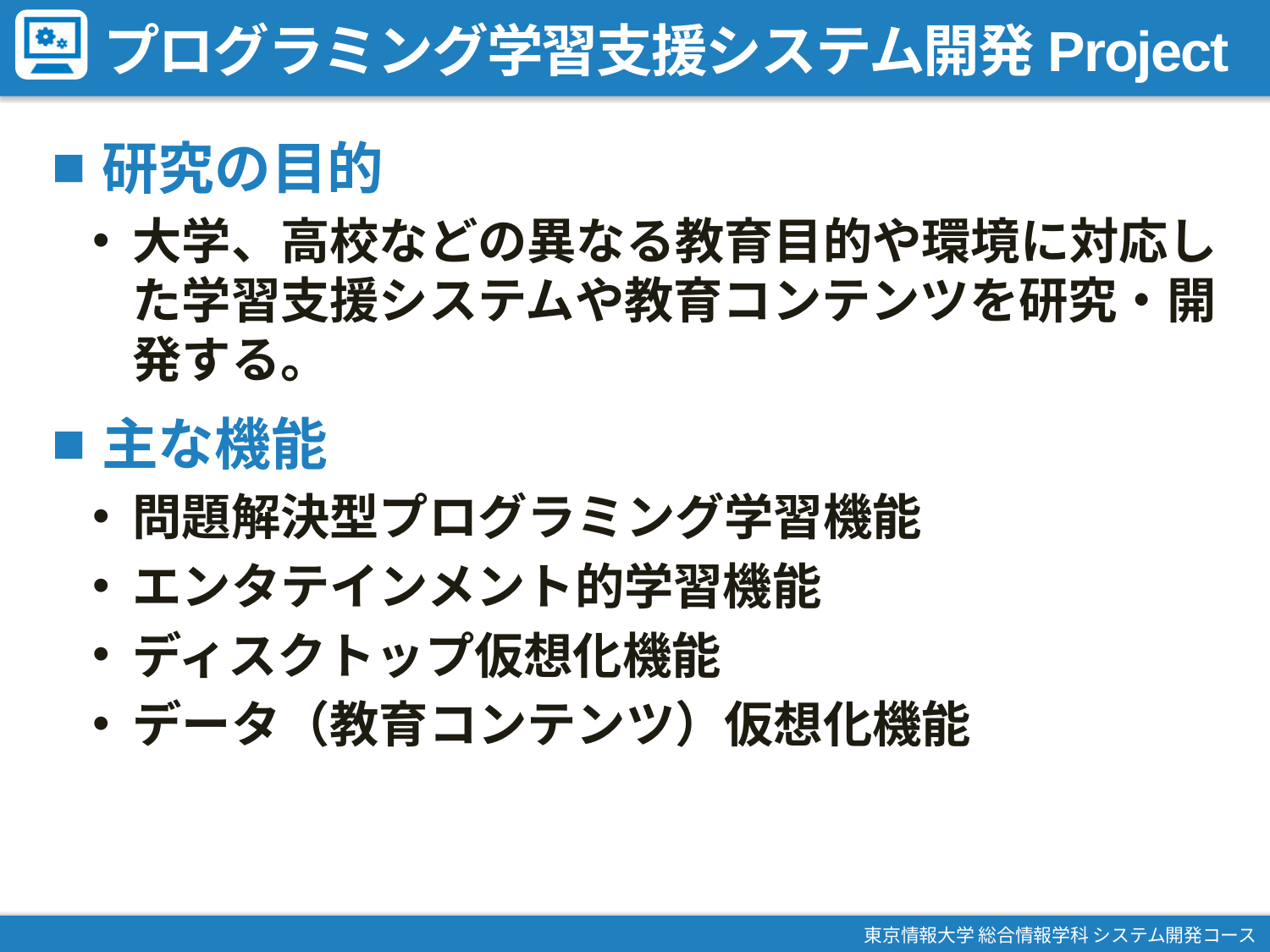

# プログラミング学習支援システム開発Project
研究の目的
大学、高校などの異なる教育目的や環境に対応した学習支援システムや教育コンテンツを研究・開発する。
主な機能
問題解決型プログラミング学習機能
エンタテインメント的学習機能
ディスクトップ仮想化機能
データ（教育コンテンツ）仮想化機能